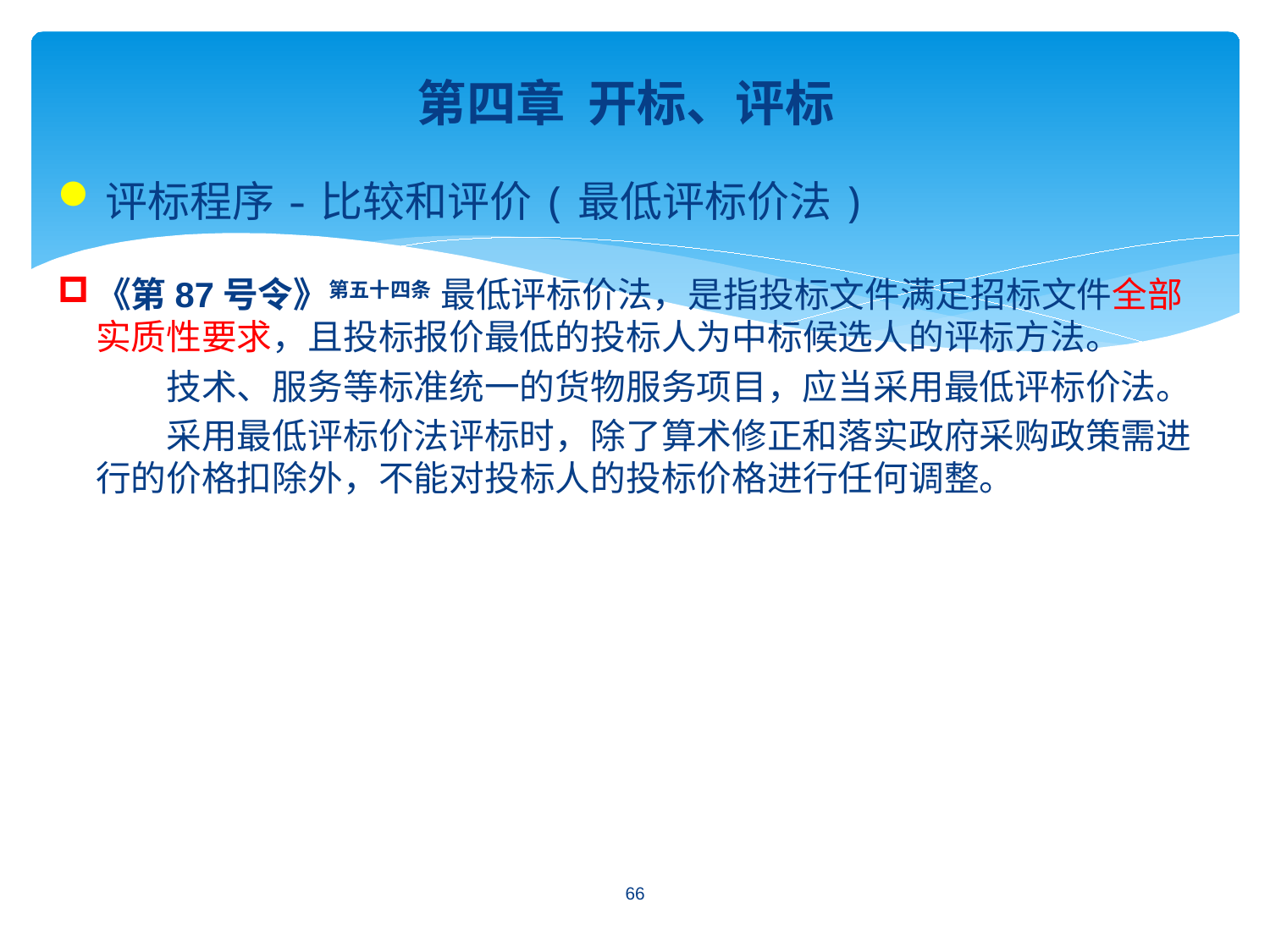

第四章  开标、评标
评标程序-比较和评价(最低评标价法)
《第87号令》第五十四条  最低评标价法，是指投标文件满足招标文件全部实质性要求，且投标报价最低的投标人为中标候选人的评标方法。
　　技术、服务等标准统一的货物服务项目，应当采用最低评标价法。
　　采用最低评标价法评标时，除了算术修正和落实政府采购政策需进行的价格扣除外，不能对投标人的投标价格进行任何调整。
66